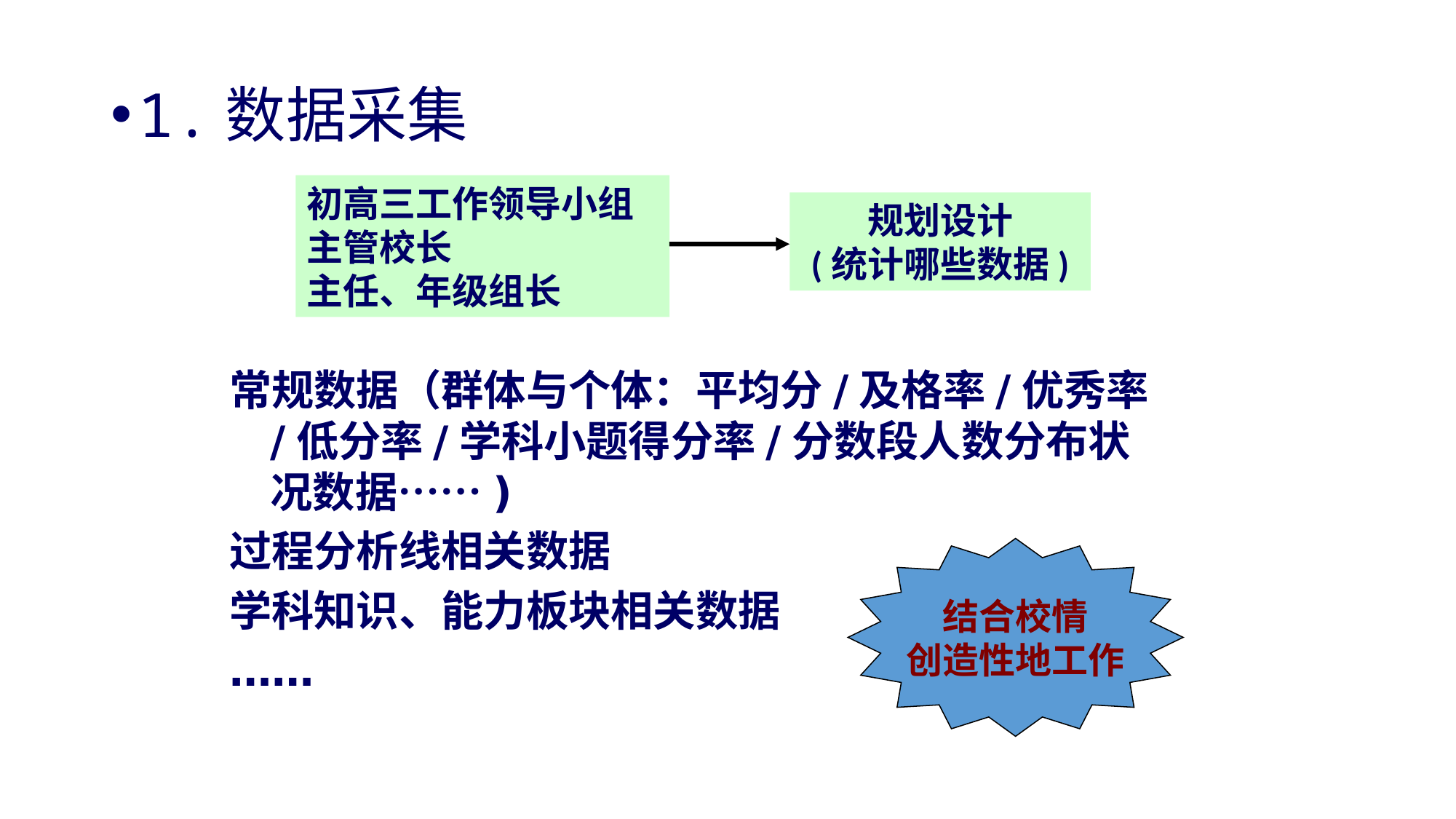

1.数据采集
初高三工作领导小组
主管校长
主任、年级组长
规划设计
(统计哪些数据)

常规数据（群体与个体：平均分/及格率/优秀率/低分率/学科小题得分率/分数段人数分布状况数据……)
过程分析线相关数据
学科知识、能力板块相关数据
……

结合校情
创造性地工作